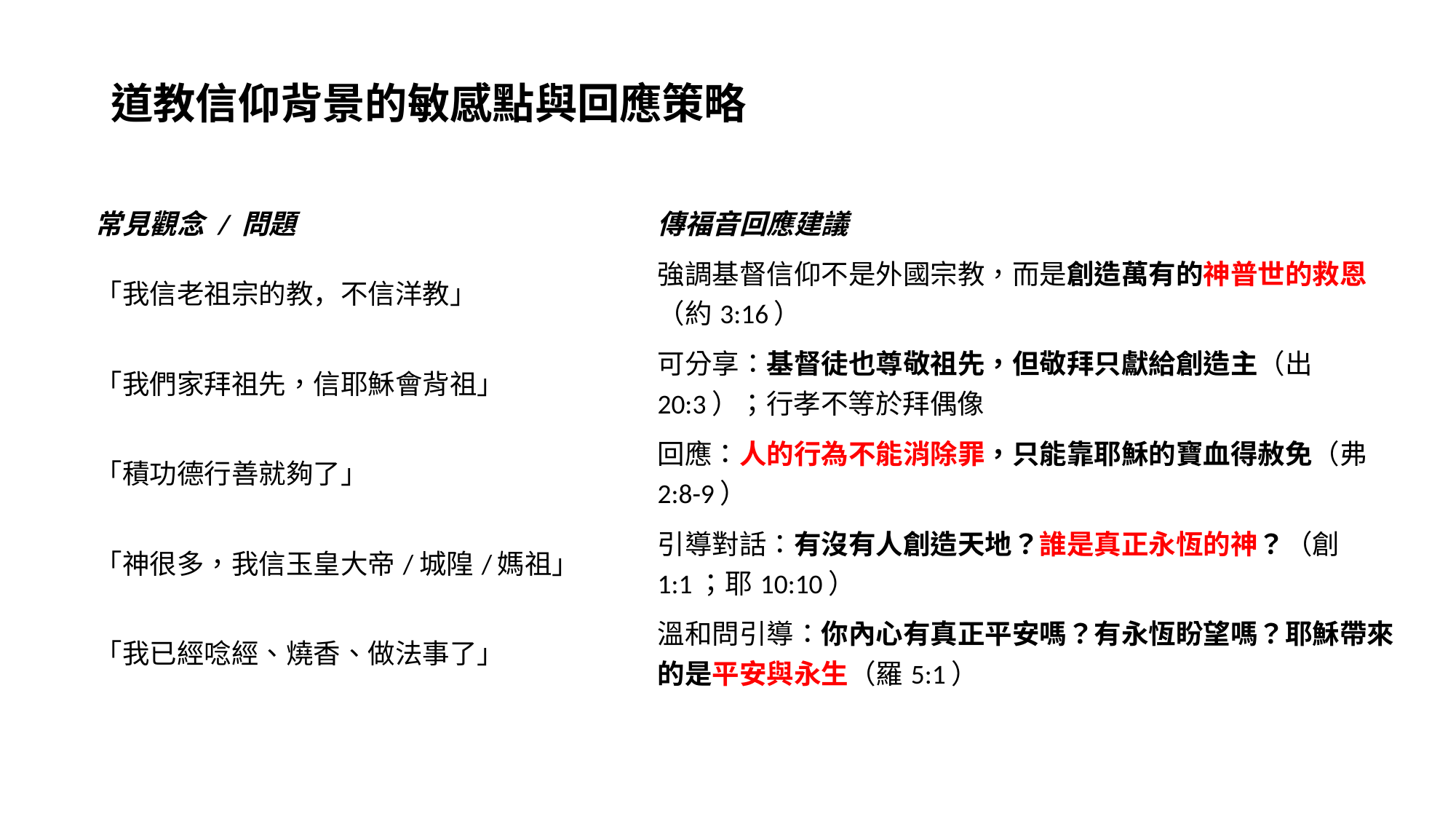

# 道教信仰背景的敏感點與回應策略
| 常見觀念 / 問題 | 傳福音回應建議 |
| --- | --- |
| 「我信老祖宗的教，不信洋教」 | 強調基督信仰不是外國宗教，而是創造萬有的神普世的救恩（約3:16） |
| 「我們家拜祖先，信耶穌會背祖」 | 可分享：基督徒也尊敬祖先，但敬拜只獻給創造主（出20:3）；行孝不等於拜偶像 |
| 「積功德行善就夠了」 | 回應：人的行為不能消除罪，只能靠耶穌的寶血得赦免（弗2:8-9） |
| 「神很多，我信玉皇大帝/城隍/媽祖」 | 引導對話：有沒有人創造天地？誰是真正永恆的神？（創1:1；耶10:10） |
| 「我已經唸經、燒香、做法事了」 | 溫和問引導：你內心有真正平安嗎？有永恆盼望嗎？耶穌帶來的是平安與永生（羅5:1） |